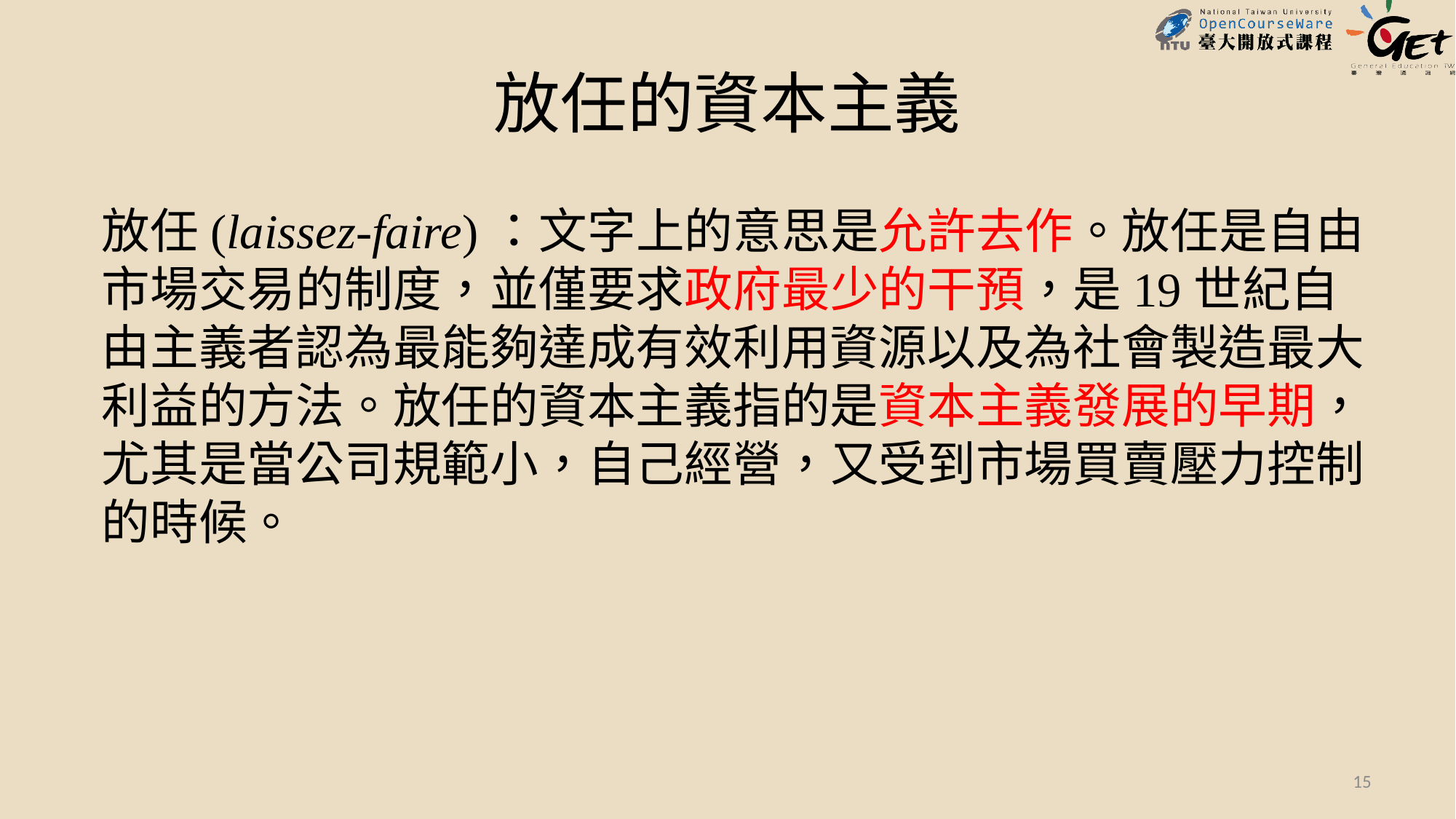

# 放任的資本主義
放任(laissez-faire)：文字上的意思是允許去作。放任是自由市場交易的制度，並僅要求政府最少的干預，是19世紀自由主義者認為最能夠達成有效利用資源以及為社會製造最大利益的方法。放任的資本主義指的是資本主義發展的早期，尤其是當公司規範小，自己經營，又受到市場買賣壓力控制的時候。
15